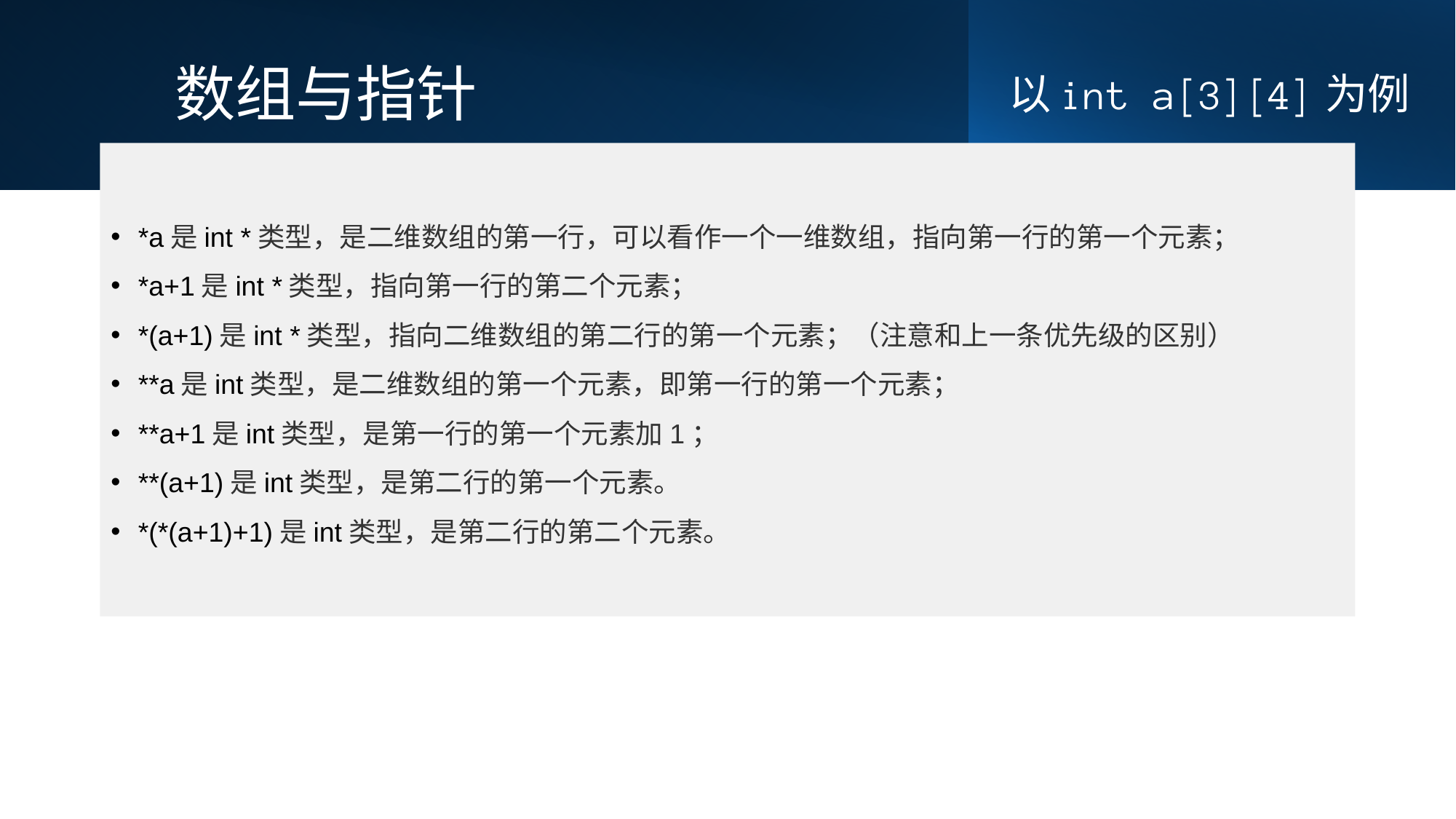

数组与指针
以int a[3][4]为例
*a是int *类型，是二维数组的第一行，可以看作一个一维数组，指向第一行的第一个元素；
*a+1是int *类型，指向第一行的第二个元素；
*(a+1)是int *类型，指向二维数组的第二行的第一个元素；（注意和上一条优先级的区别）
**a是int类型，是二维数组的第一个元素，即第一行的第一个元素；
**a+1是int类型，是第一行的第一个元素加1；
**(a+1)是int类型，是第二行的第一个元素。
*(*(a+1)+1)是int类型，是第二行的第二个元素。